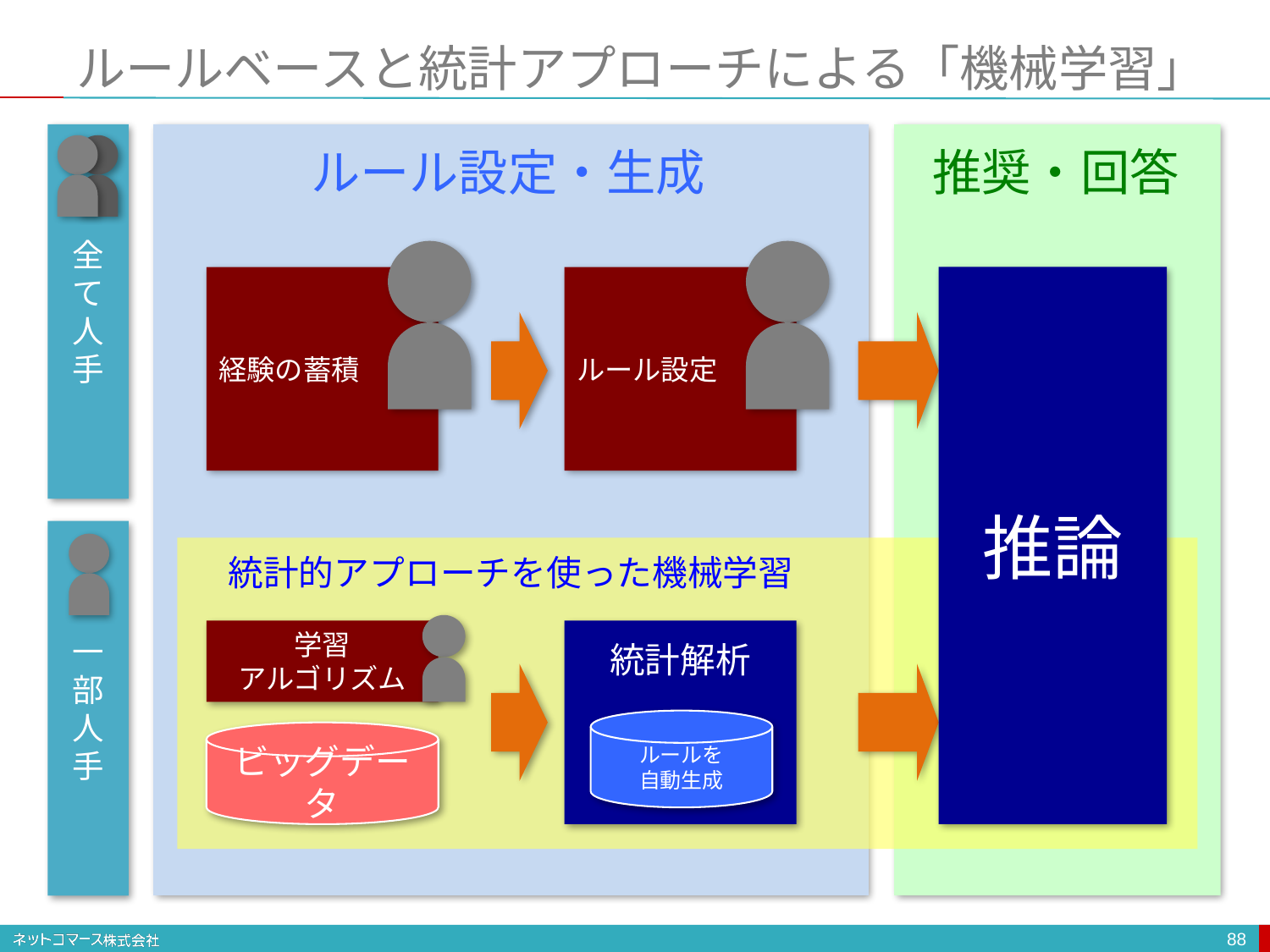

# ルールベースと統計アプローチによる「機械学習」
全て人手

ルール設定・生成
推奨・回答

経験の蓄積
ルール設定
推論

一部人手

統計的アプローチを使った機械学習

学習
アルゴリズム
統計解析

ルールを
自動生成
ビッグデータ
88